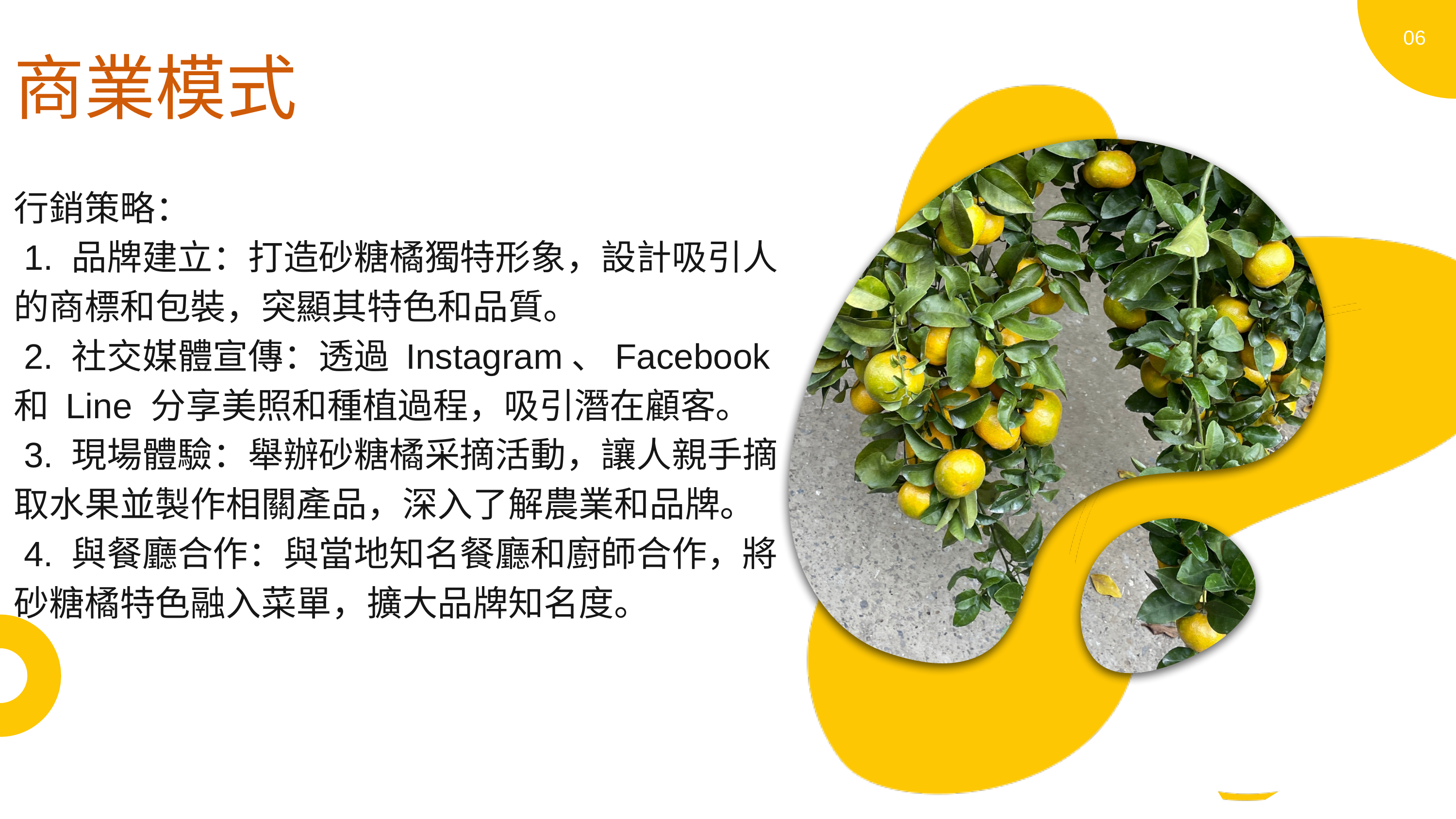

06

商業模式

ABOUT ORANGE FRUIT
行銷策略：
 1. 品牌建立：打造砂糖橘獨特形象，設計吸引人的商標和包裝，突顯其特色和品質。
 2. 社交媒體宣傳：透過 Instagram、Facebook 和 Line 分享美照和種植過程，吸引潛在顧客。
 3. 現場體驗：舉辦砂糖橘采摘活動，讓人親手摘取水果並製作相關產品，深入了解農業和品牌。
 4. 與餐廳合作：與當地知名餐廳和廚師合作，將砂糖橘特色融入菜單，擴大品牌知名度。